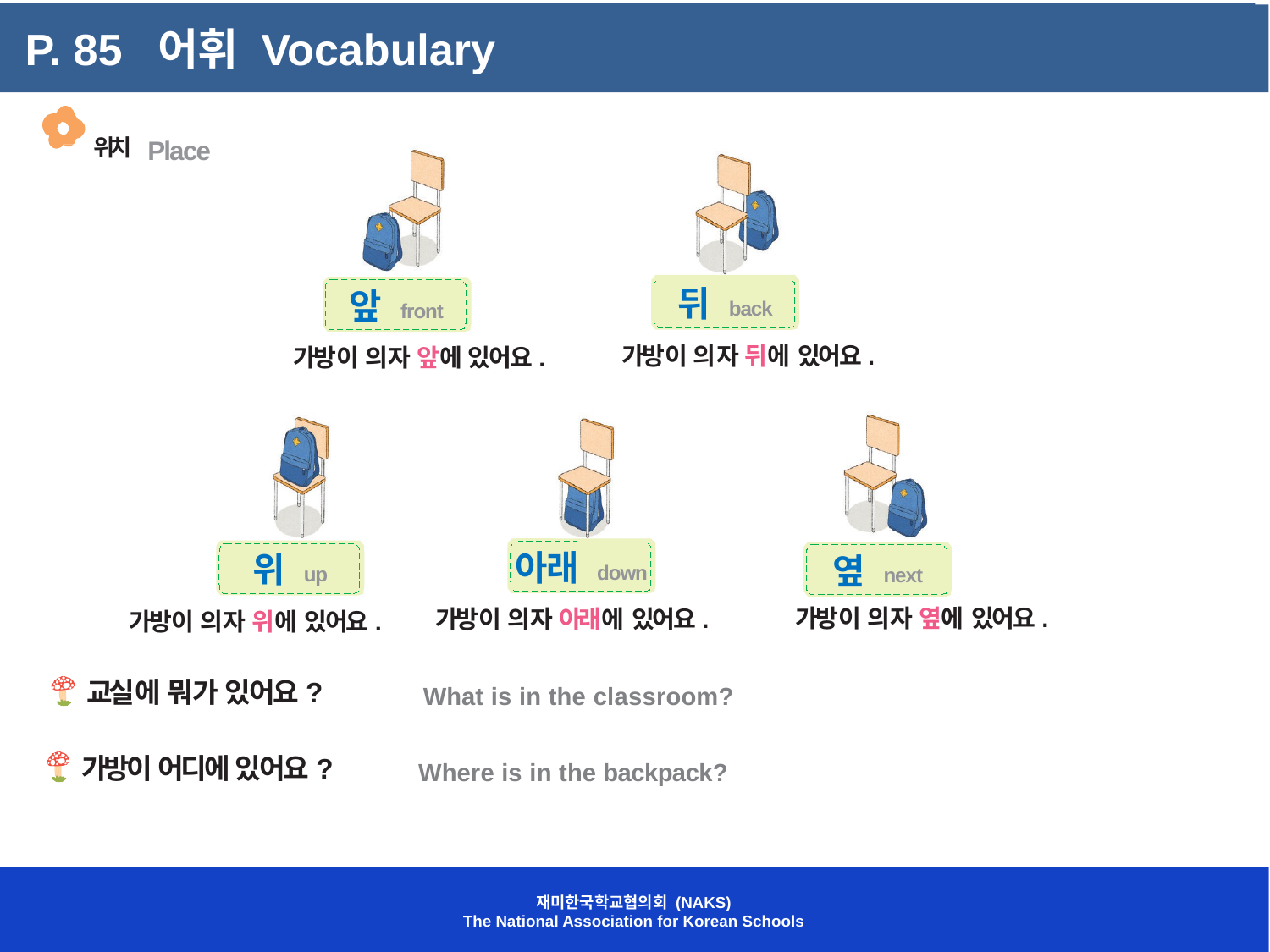

P. 85  어휘 Vocabulary

위치 Place

뒤 back

앞 front
가방이 의자 뒤에 있어요.
가방이 의자 앞에 있어요.

아래 down

위 up

옆 next
가방이 의자 옆에 있어요.
가방이 의자 아래에 있어요.
가방이 의자 위에 있어요.

교실에 뭐가 있어요?
What is in the classroom?

가방이 어디에 있어요?
Where is in the backpack?
재미한국학교협의회 (NAKS)
The National Association for Korean Schools